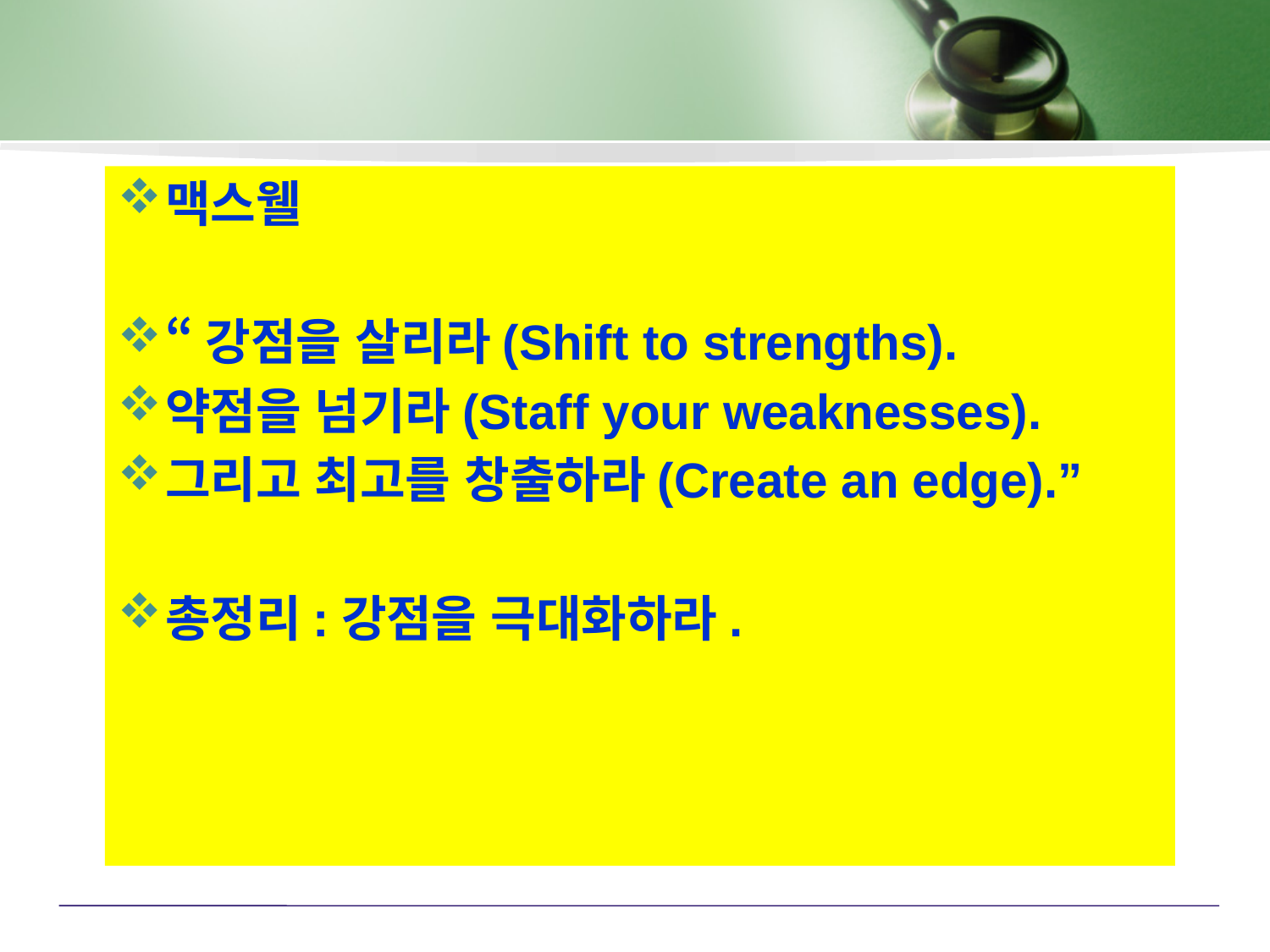

맥스웰

“강점을 살리라(Shift to strengths).
약점을 넘기라(Staff your weaknesses).
그리고 최고를 창출하라(Create an edge).”

총정리:강점을 극대화하라.